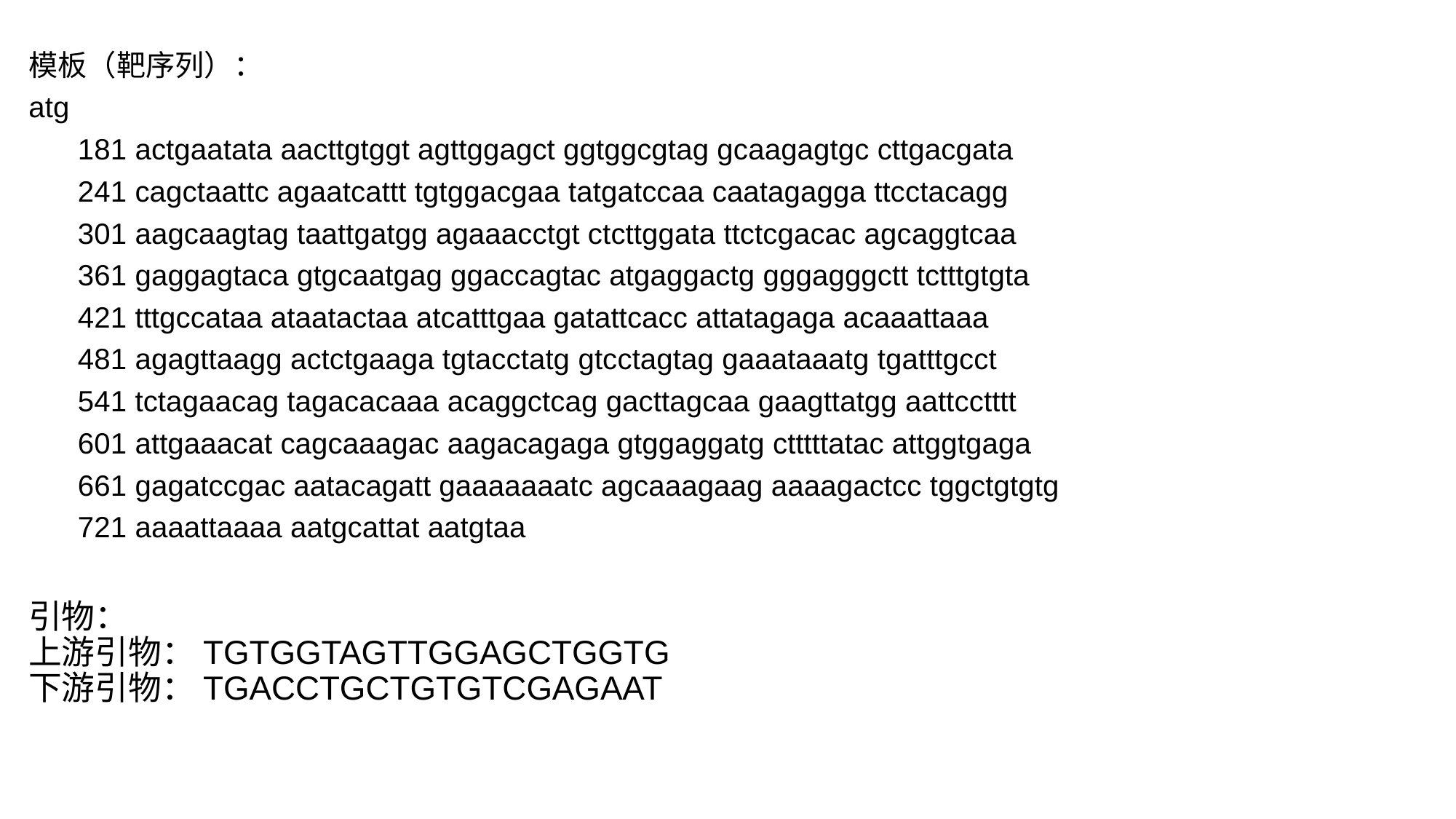

模板（靶序列）：
atg
      181 actgaatata aacttgtggt agttggagct ggtggcgtag gcaagagtgc cttgacgata
      241 cagctaattc agaatcattt tgtggacgaa tatgatccaa caatagagga ttcctacagg
      301 aagcaagtag taattgatgg agaaacctgt ctcttggata ttctcgacac agcaggtcaa
      361 gaggagtaca gtgcaatgag ggaccagtac atgaggactg gggagggctt tctttgtgta
      421 tttgccataa ataatactaa atcatttgaa gatattcacc attatagaga acaaattaaa
      481 agagttaagg actctgaaga tgtacctatg gtcctagtag gaaataaatg tgatttgcct
      541 tctagaacag tagacacaaa acaggctcag gacttagcaa gaagttatgg aattcctttt
      601 attgaaacat cagcaaagac aagacagaga gtggaggatg ctttttatac attggtgaga
      661 gagatccgac aatacagatt gaaaaaaatc agcaaagaag aaaagactcc tggctgtgtg
      721 aaaattaaaa aatgcattat aatgtaa
# 引物： 上游引物：TGTGGTAGTTGGAGCTGGTG 下游引物：TGACCTGCTGTGTCGAGAAT